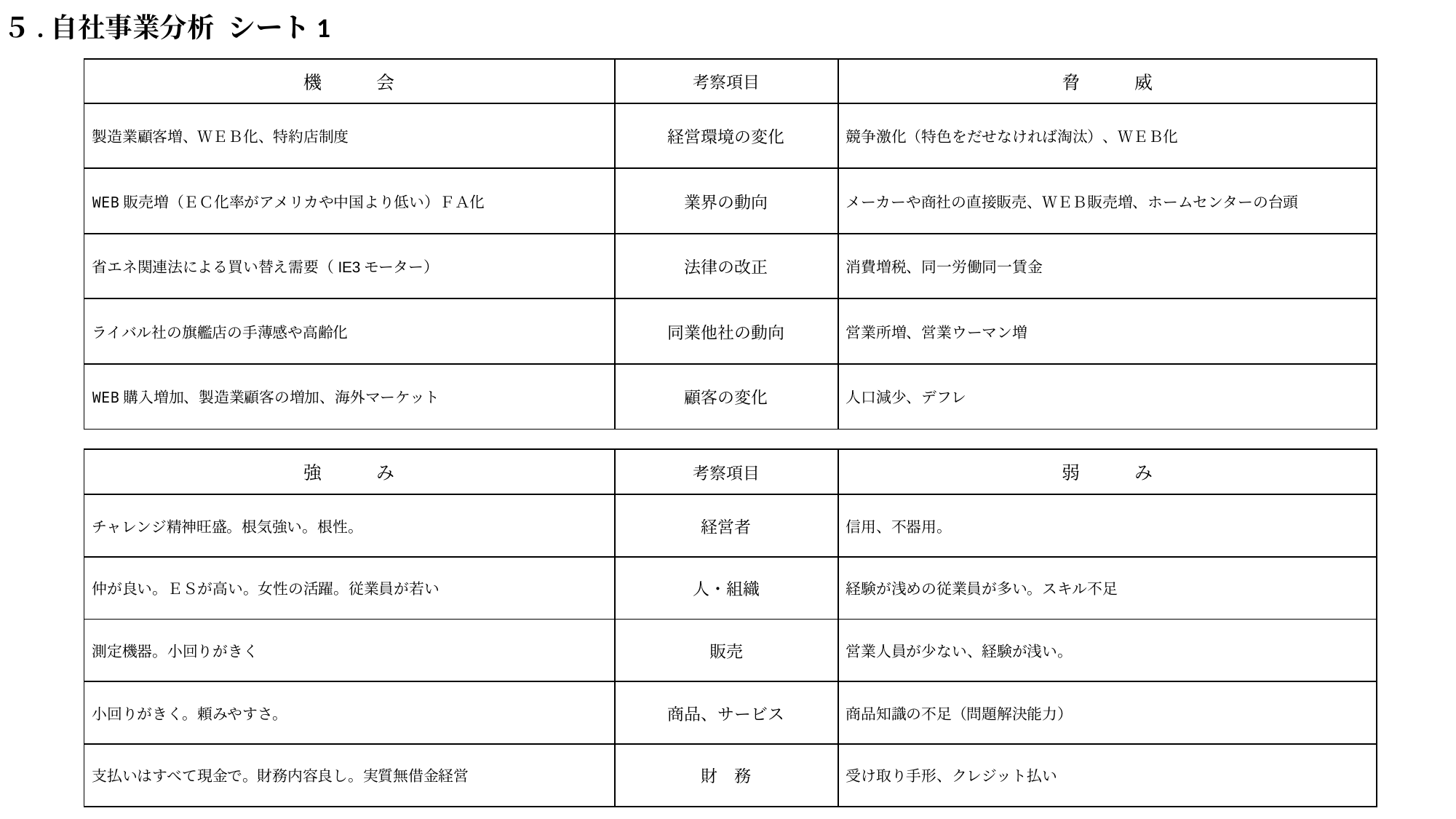

５.自社事業分析  シート1
| 機　　　会 | 考察項目 | 脅　　　威 |
| --- | --- | --- |
| 製造業顧客増、ＷＥＢ化、特約店制度 | 経営環境の変化 | 競争激化（特色をだせなければ淘汰）、ＷＥＢ化 |
| WEB販売増（ＥＣ化率がアメリカや中国より低い）ＦＡ化 | 業界の動向 | メーカーや商社の直接販売、ＷＥＢ販売増、ホームセンターの台頭 |
| 省エネ関連法による買い替え需要（IE3モーター） | 法律の改正 | 消費増税、同一労働同一賃金 |
| ライバル社の旗艦店の手薄感や高齢化 | 同業他社の動向 | 営業所増、営業ウーマン増 |
| WEB購入増加、製造業顧客の増加、海外マーケット | 顧客の変化 | 人口減少、デフレ |
| 強　　　み | 考察項目 | 弱　　　み |
| --- | --- | --- |
| チャレンジ精神旺盛。根気強い。根性。 | 経営者 | 信用、不器用。 |
| 仲が良い。ＥＳが高い。女性の活躍。従業員が若い | 人・組織 | 経験が浅めの従業員が多い。スキル不足 |
| 測定機器。小回りがきく | 販売 | 営業人員が少ない、経験が浅い。 |
| 小回りがきく。頼みやすさ。 | 商品、サービス | 商品知識の不足（問題解決能力） |
| 支払いはすべて現金で。財務内容良し。実質無借金経営 | 財　務 | 受け取り手形、クレジット払い |